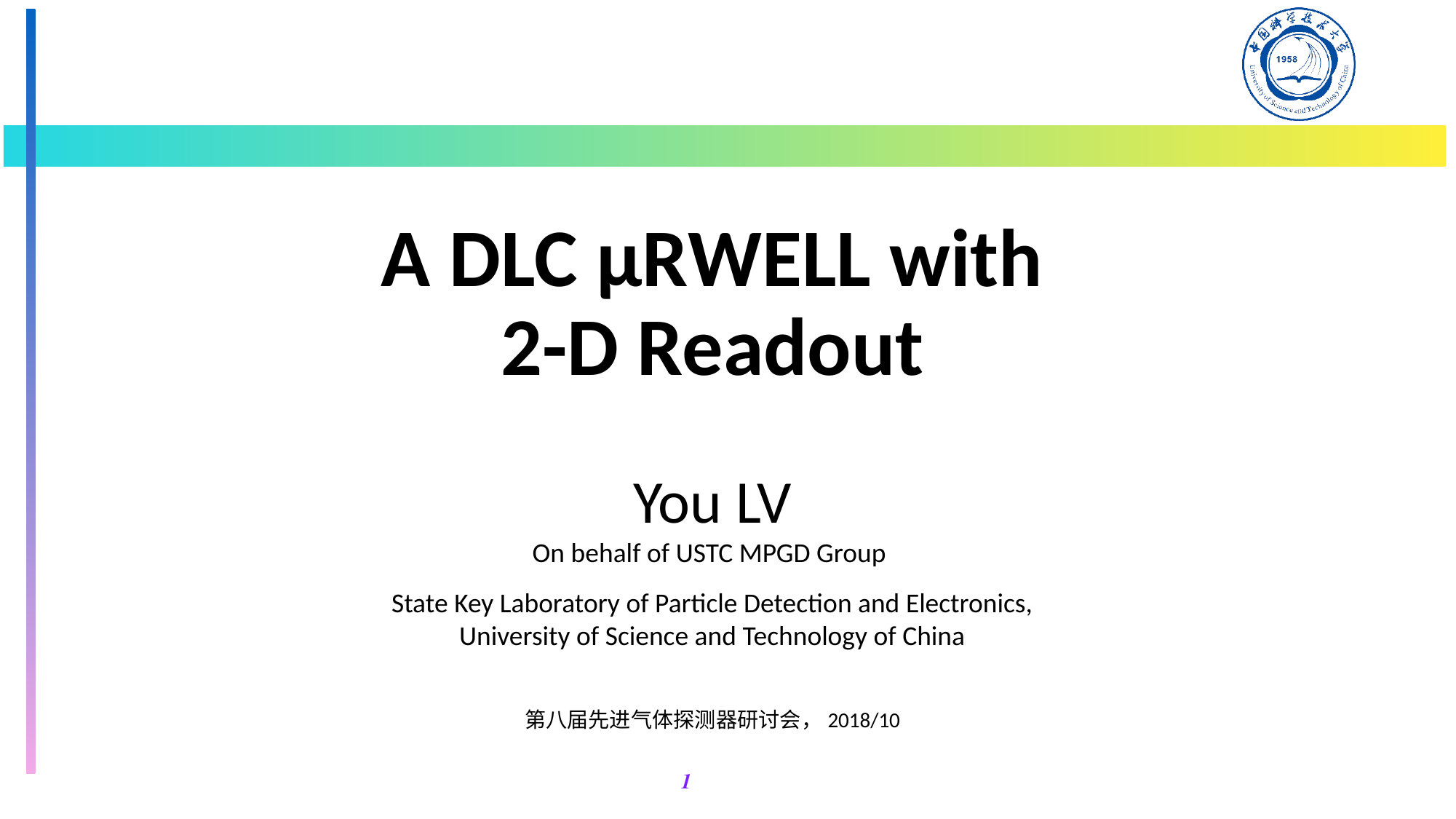

# A DLC μRWELL with 2-D Readout
You LV
On behalf of USTC MPGD Group
State Key Laboratory of Particle Detection and Electronics,
University of Science and Technology of China
第八届先进气体探测器研讨会，2018/10